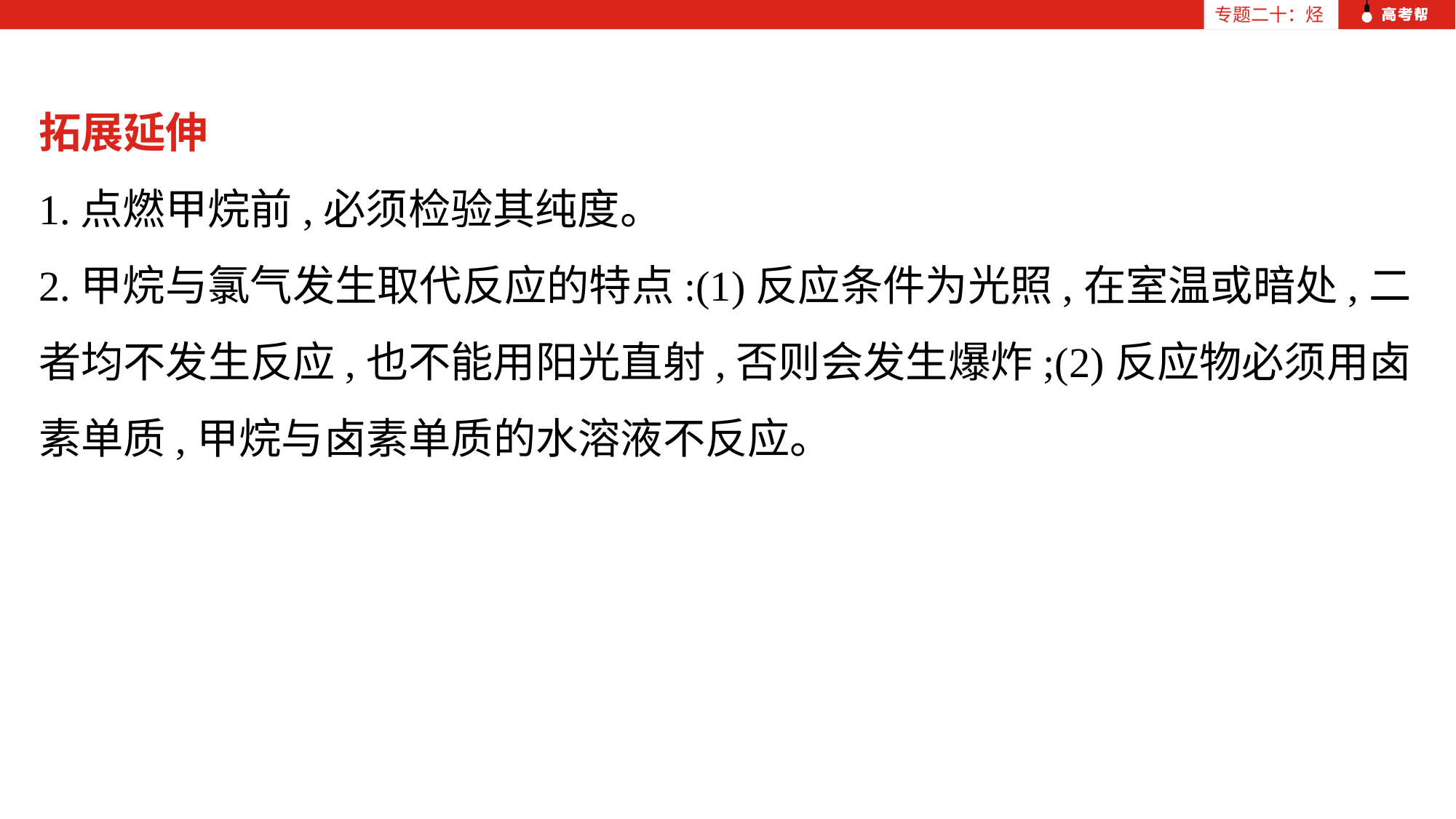

专题二十：烃
拓展延伸
1.点燃甲烷前,必须检验其纯度。
2.甲烷与氯气发生取代反应的特点:(1)反应条件为光照,在室温或暗处,二者均不发生反应,也不能用阳光直射,否则会发生爆炸;(2)反应物必须用卤素单质,甲烷与卤素单质的水溶液不反应。